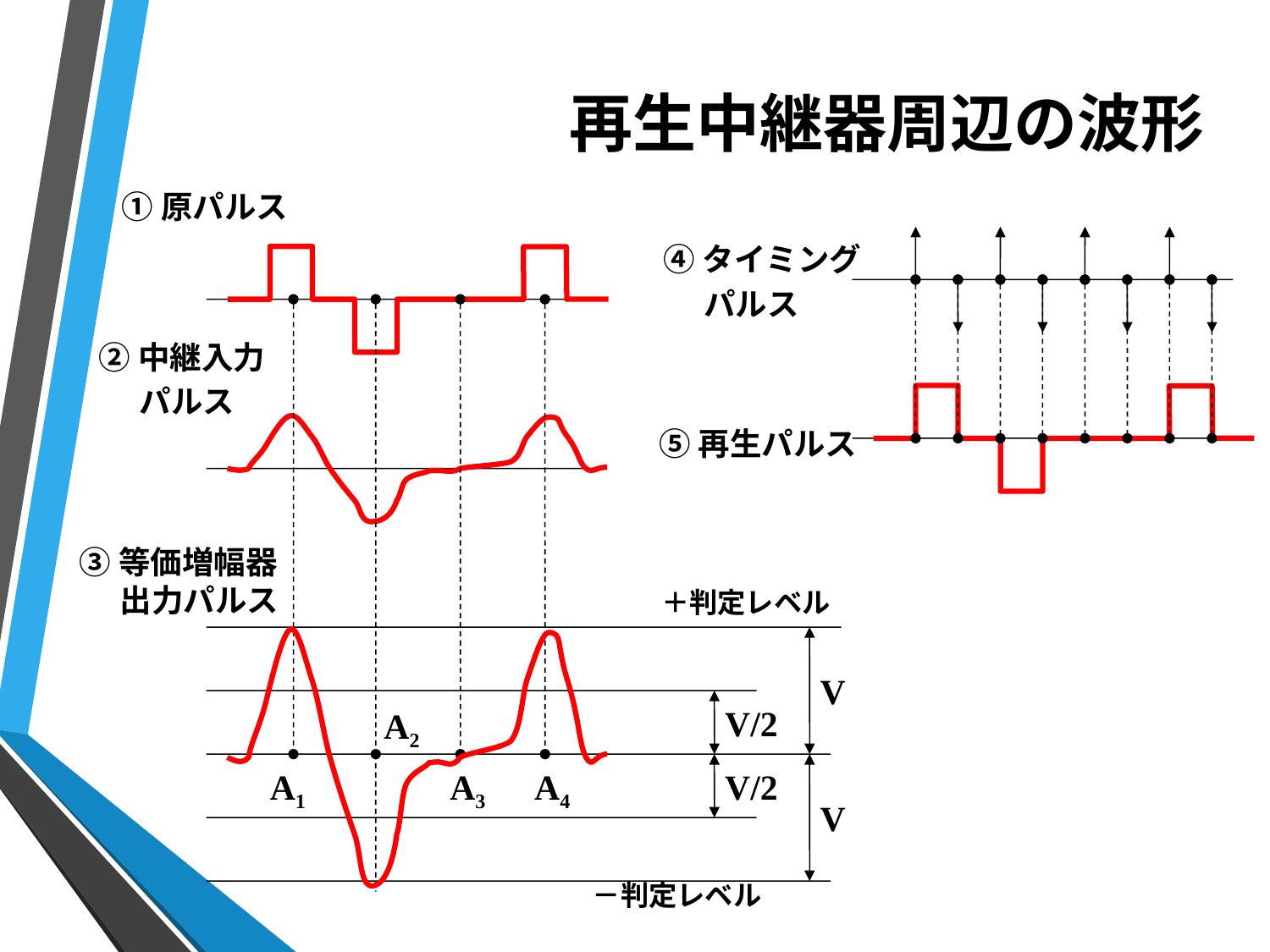

# 再生中継器周辺の波形
①原パルス

②中継入力
	パルス

③等価増幅器出力パルス
＋判定レベル

V

V/2
A2

A1
A3
A4
V/2
V

④タイミング
	パルス

⑤再生パルス

－判定レベル